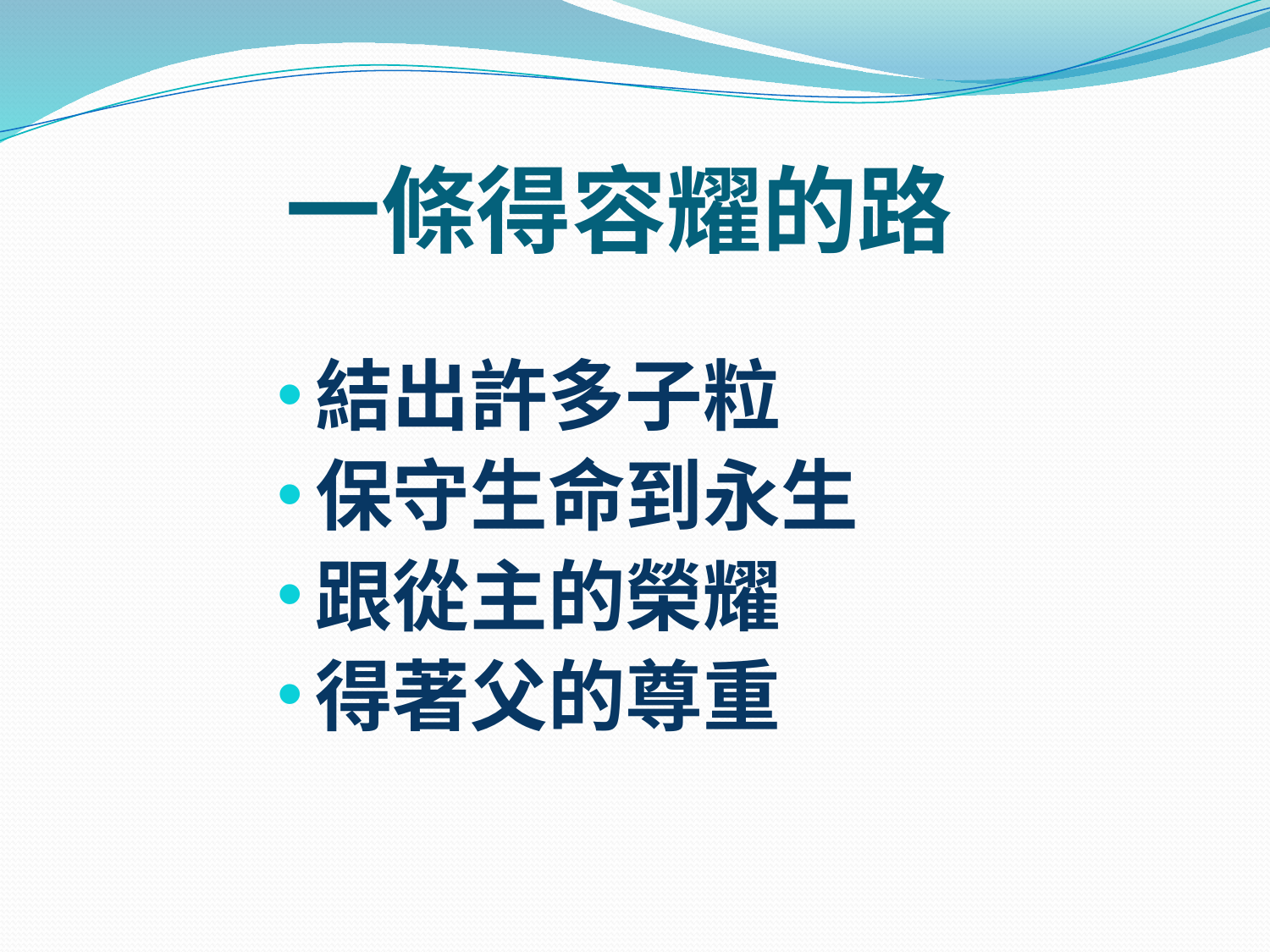

# 一條得容耀的路
結出許多子粒
保守生命到永生
跟從主的榮耀
得著父的尊重